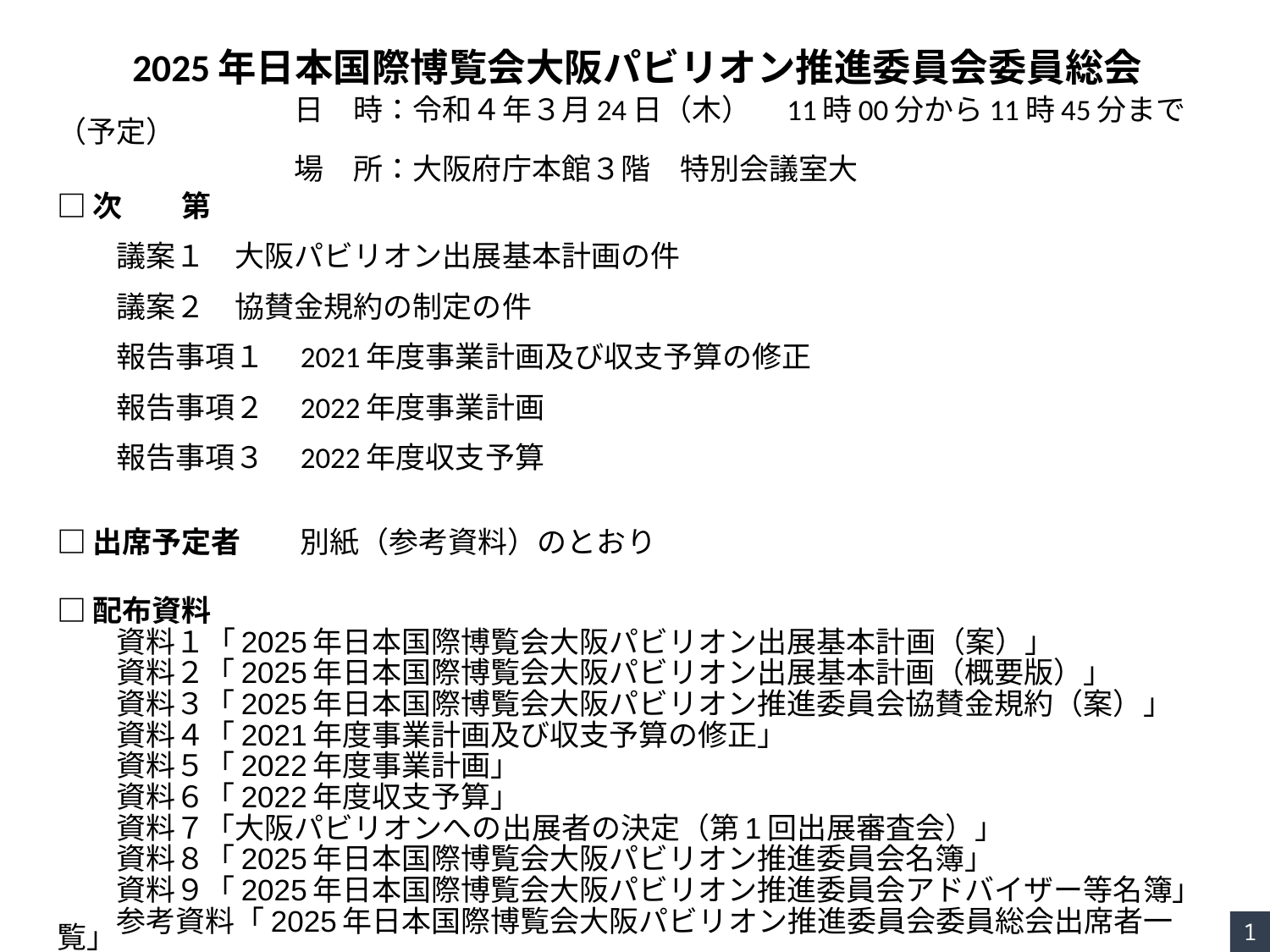

2025年日本国際博覧会大阪パビリオン推進委員会委員総会
　　　　　　　　日　時：令和４年３月24日（木）　11時00分から11時45分まで（予定）
　　　　　　　　場　所：大阪府庁本館３階　特別会議室大
□次　　第
　　議案１　大阪パビリオン出展基本計画の件
　　議案２　協賛金規約の制定の件
　　報告事項１　2021年度事業計画及び収支予算の修正
　　報告事項２　2022年度事業計画
　　報告事項３　2022年度収支予算

□出席予定者　　別紙（参考資料）のとおり

□配布資料
　　資料１「2025年日本国際博覧会大阪パビリオン出展基本計画（案）」
　　資料２「2025年日本国際博覧会大阪パビリオン出展基本計画（概要版）」
　　資料３「2025年日本国際博覧会大阪パビリオン推進委員会協賛金規約（案）」
　　資料４「2021年度事業計画及び収支予算の修正」
　　資料５「2022年度事業計画」
　　資料６「2022年度収支予算」
　　資料７「大阪パビリオンへの出展者の決定（第1回出展審査会）」
　　資料８「2025年日本国際博覧会大阪パビリオン推進委員会名簿」
　　資料９「2025年日本国際博覧会大阪パビリオン推進委員会アドバイザー等名簿」
　　参考資料「2025年日本国際博覧会大阪パビリオン推進委員会委員総会出席者一覧」
1